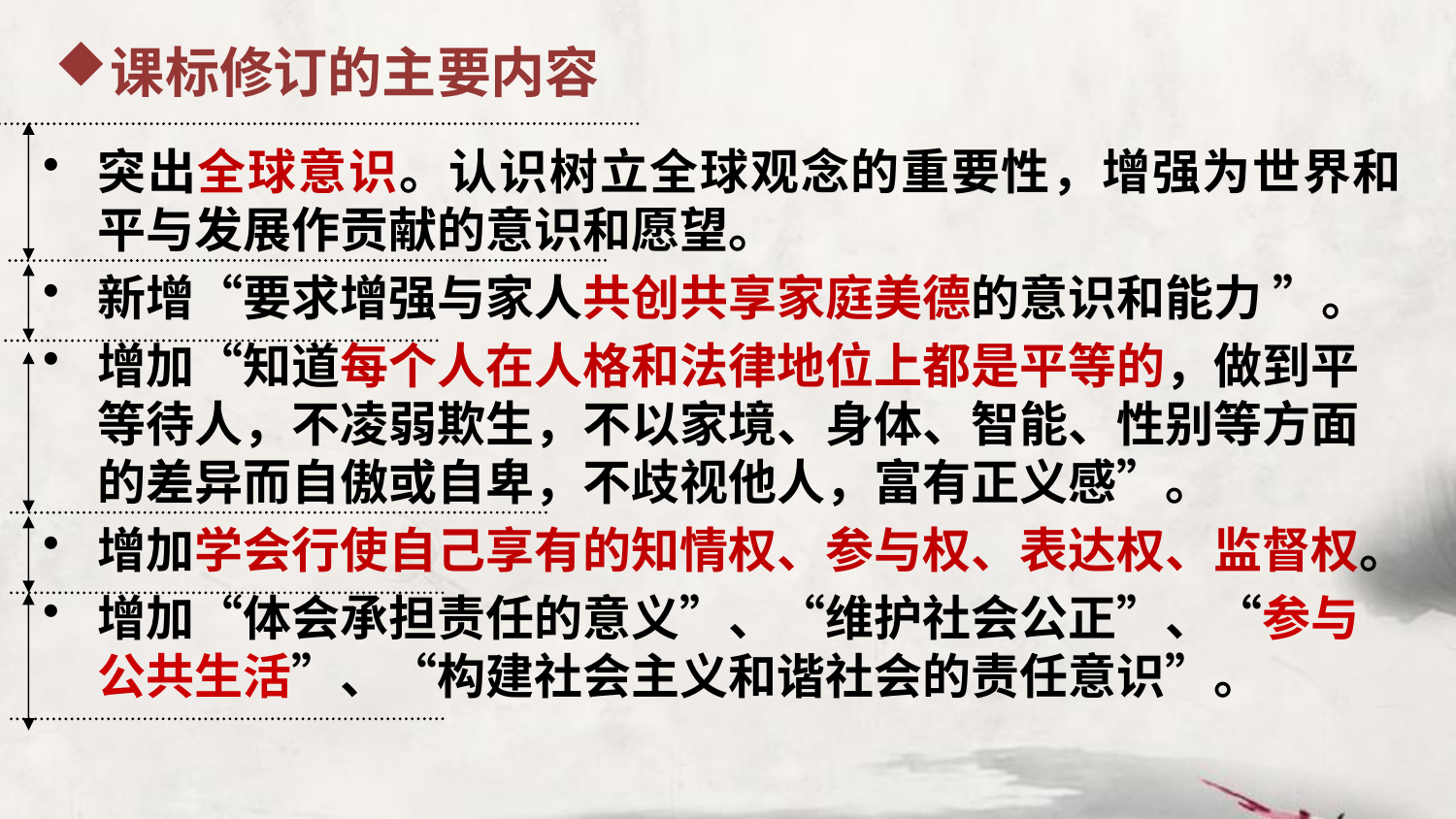

课标修订的主要内容

突出全球意识。认识树立全球观念的重要性，增强为世界和平与发展作贡献的意识和愿望。
新增“要求增强与家人共创共享家庭美德的意识和能力 ”。
增加“知道每个人在人格和法律地位上都是平等的，做到平等待人，不凌弱欺生，不以家境、身体、智能、性别等方面的差异而自傲或自卑，不歧视他人，富有正义感”。
增加学会行使自己享有的知情权、参与权、表达权、监督权。
增加“体会承担责任的意义”、“维护社会公正”、“参与公共生活”、“构建社会主义和谐社会的责任意识”。